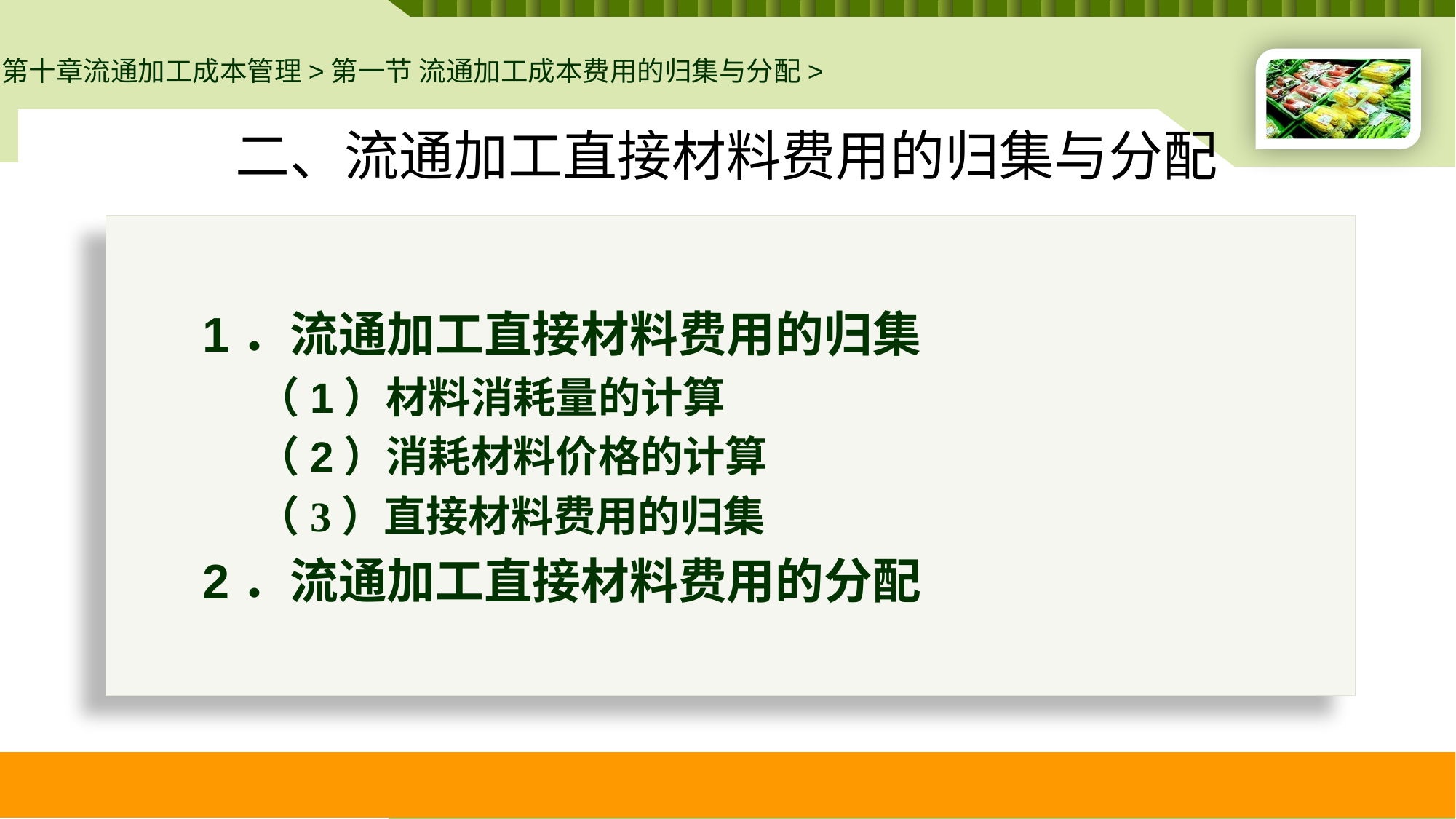

第十章流通加工成本管理>第一节 流通加工成本费用的归集与分配>
# 二、流通加工直接材料费用的归集与分配
1．流通加工直接材料费用的归集
（1）材料消耗量的计算
（2）消耗材料价格的计算
（3）直接材料费用的归集
2．流通加工直接材料费用的分配